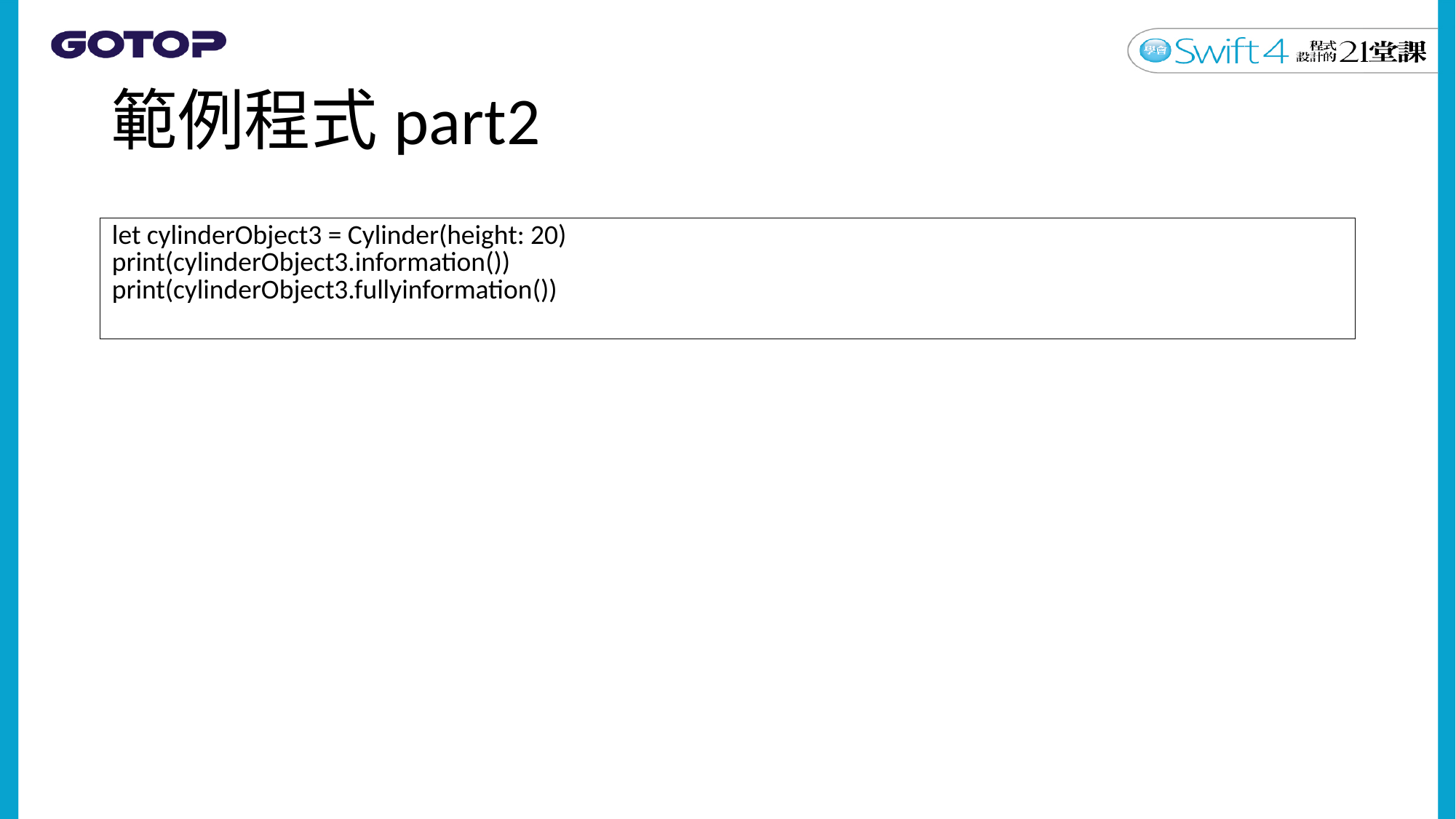

# 範例程式part2
| let cylinderObject3 = Cylinder(height: 20) print(cylinderObject3.information()) print(cylinderObject3.fullyinformation()) |
| --- |